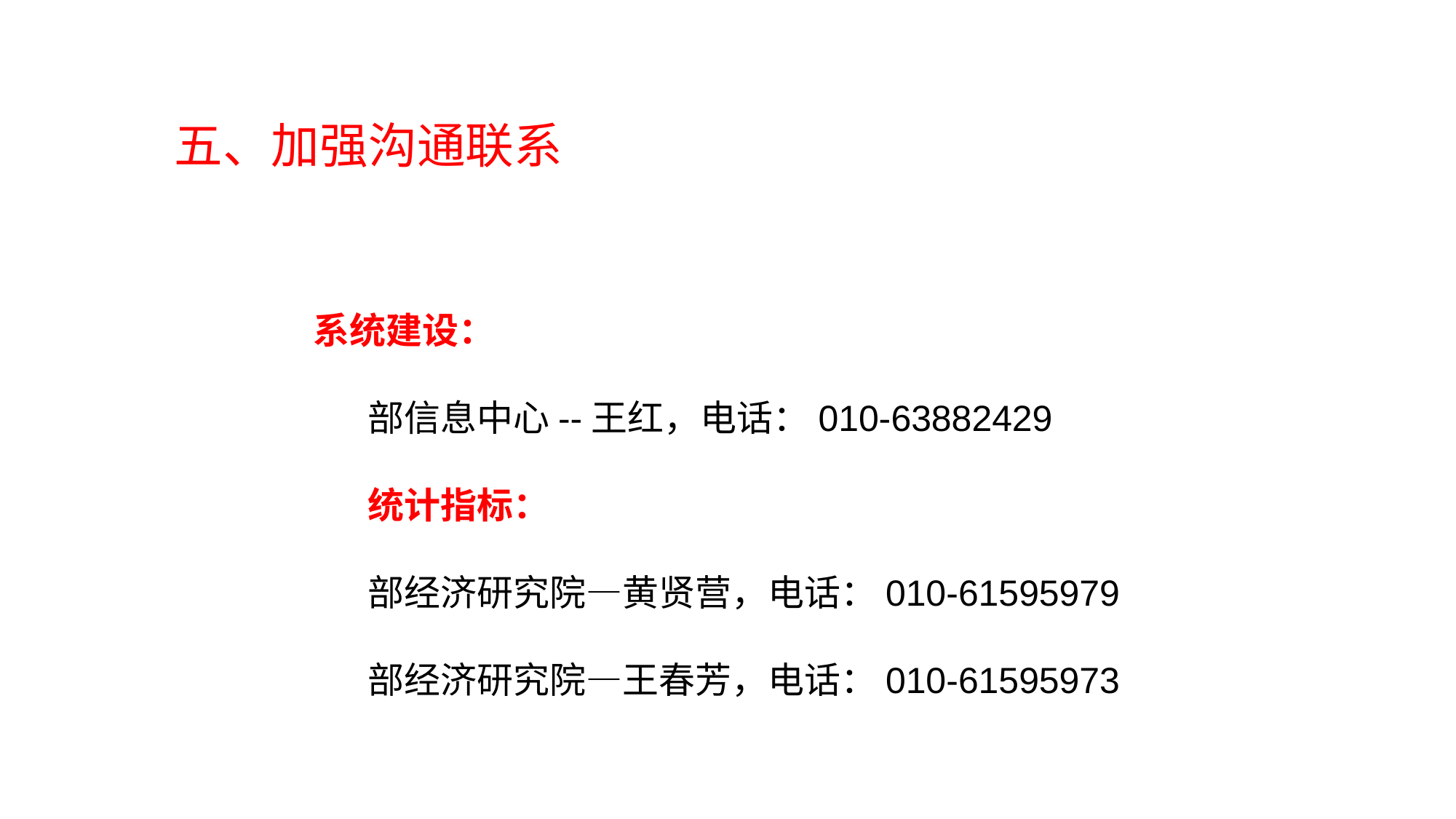

五、加强沟通联系
系统建设：
部信息中心--王红，电话：010-63882429
统计指标：
部经济研究院—黄贤营，电话：010-61595979
部经济研究院—王春芳，电话：010-61595973